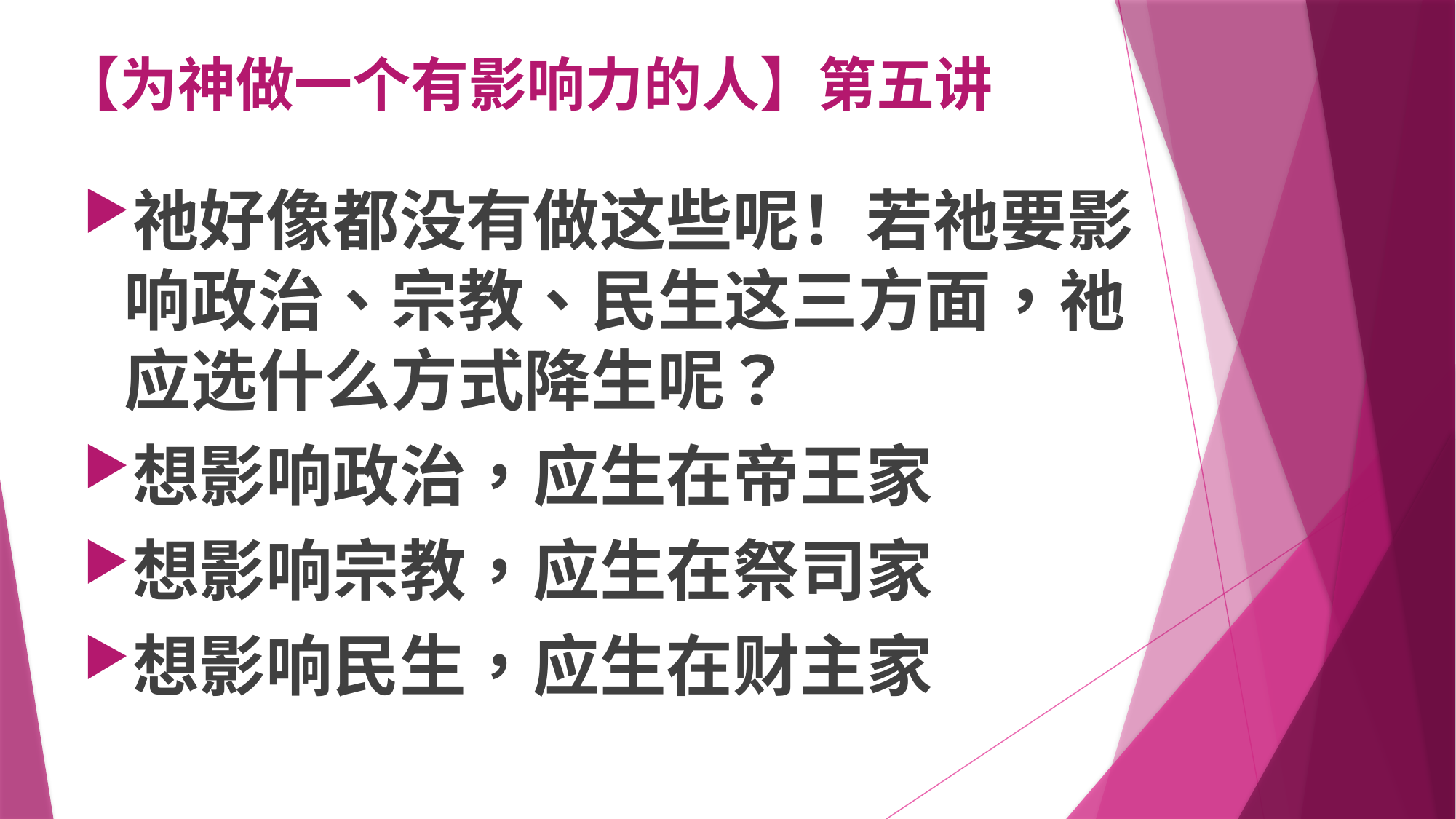

# 【为神做一个有影响力的人】第五讲
祂好像都没有做这些呢！若祂要影响政治、宗教、民生这三方面，祂应选什么方式降生呢？
想影响政治，应生在帝王家
想影响宗教，应生在祭司家
想影响民生，应生在财主家